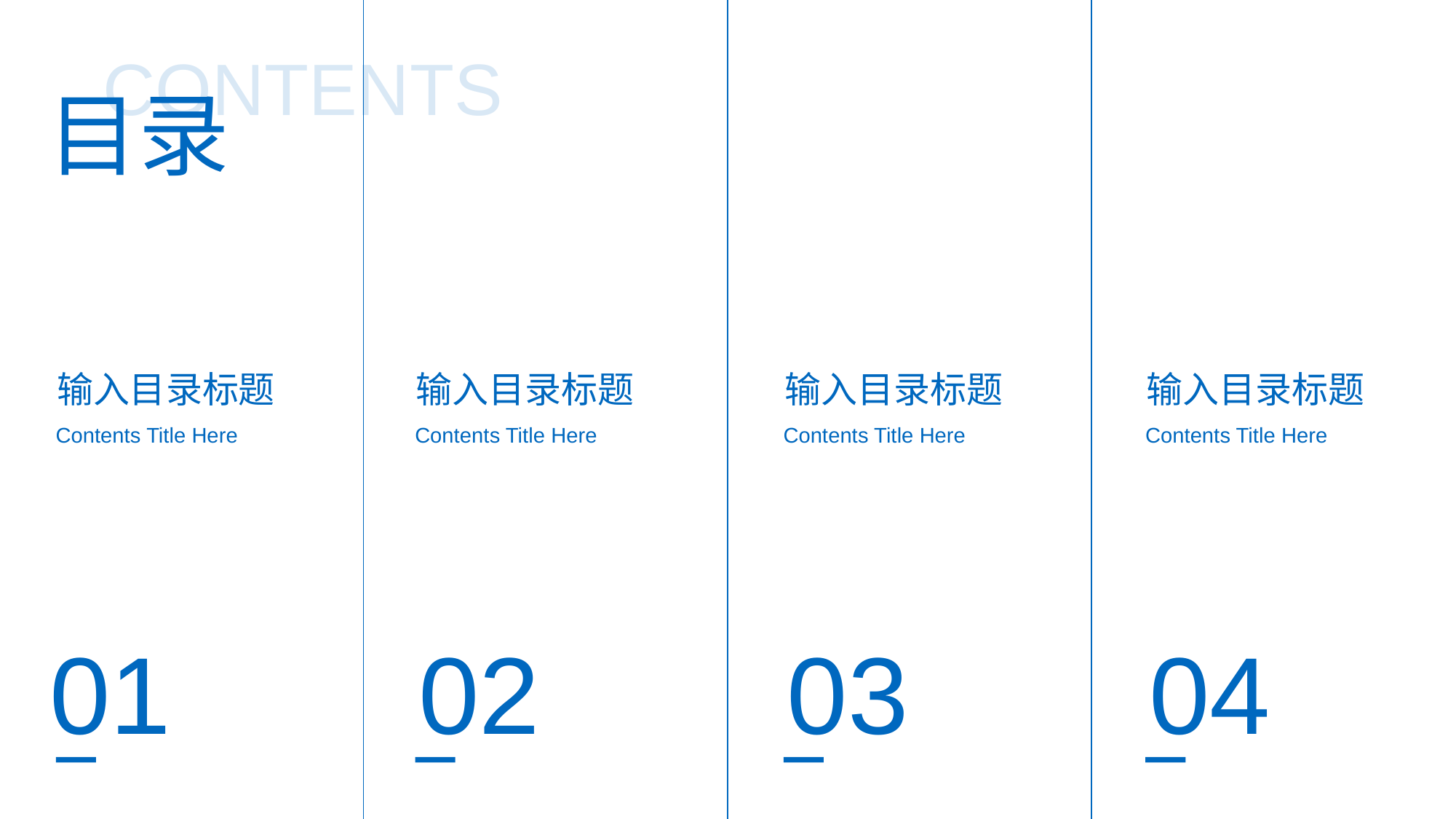

CONTENTS
目录
输入目录标题
输入目录标题
输入目录标题
输入目录标题
Contents Title Here
Contents Title Here
Contents Title Here
Contents Title Here
01
02
03
04